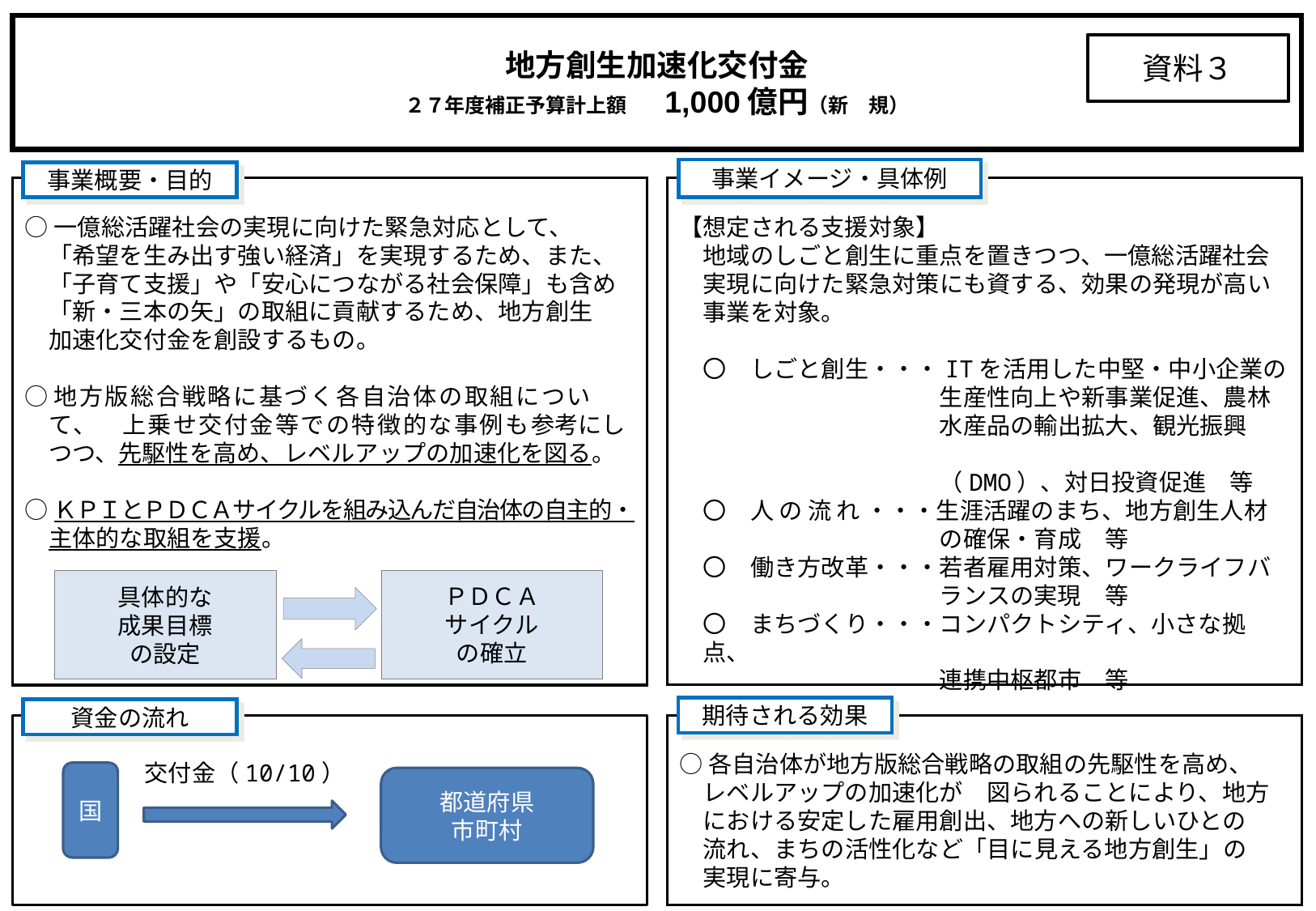

地方創生加速化交付金
２７年度補正予算計上額　1,000億円（新　規）
資料３
事業イメージ・具体例
事業概要・目的

○一億総活躍社会の実現に向けた緊急対応として、　「希望を生み出す強い経済」を実現するため、また、「子育て支援」や「安心につながる社会保障」も含め「新・三本の矢」の取組に貢献するため、地方創生　加速化交付金を創設するもの。

○地方版総合戦略に基づく各自治体の取組について、　上乗せ交付金等での特徴的な事例も参考にしつつ、先駆性を高め、レベルアップの加速化を図る。

○ＫＰＩとＰＤＣＡサイクルを組み込んだ自治体の自主的・主体的な取組を支援。

【想定される支援対象】
　地域のしごと創生に重点を置きつつ、一億総活躍社会実現に向けた緊急対策にも資する、効果の発現が高い事業を対象。

　〇　しごと創生・・・ITを活用した中堅・中小企業の
　　　　　　　　　　　生産性向上や新事業促進、農林
　　　　　　　　　　　水産品の輸出拡大、観光振興
　　　　　　　　　　　（DMO）、対日投資促進　等
　〇　人の流れ・・・生涯活躍のまち、地方創生人材
　　　　　　　　　　　の確保・育成　等
　〇　働き方改革・・・若者雇用対策、ワークライフバ
　　　　　　　　　　　ランスの実現　等
　〇　まちづくり・・・コンパクトシティ、小さな拠点、
　　　　　　　　　　　連携中枢都市　等

具体的な
成果目標
の設定
ＰＤＣＡ
サイクル
の確立

期待される効果
資金の流れ

交付金（10/10）
国
都道府県
市町村

○各自治体が地方版総合戦略の取組の先駆性を高め、　レベルアップの加速化が　図られることにより、地方における安定した雇用創出、地方への新しいひとの　流れ、まちの活性化など「目に見える地方創生」の　実現に寄与。